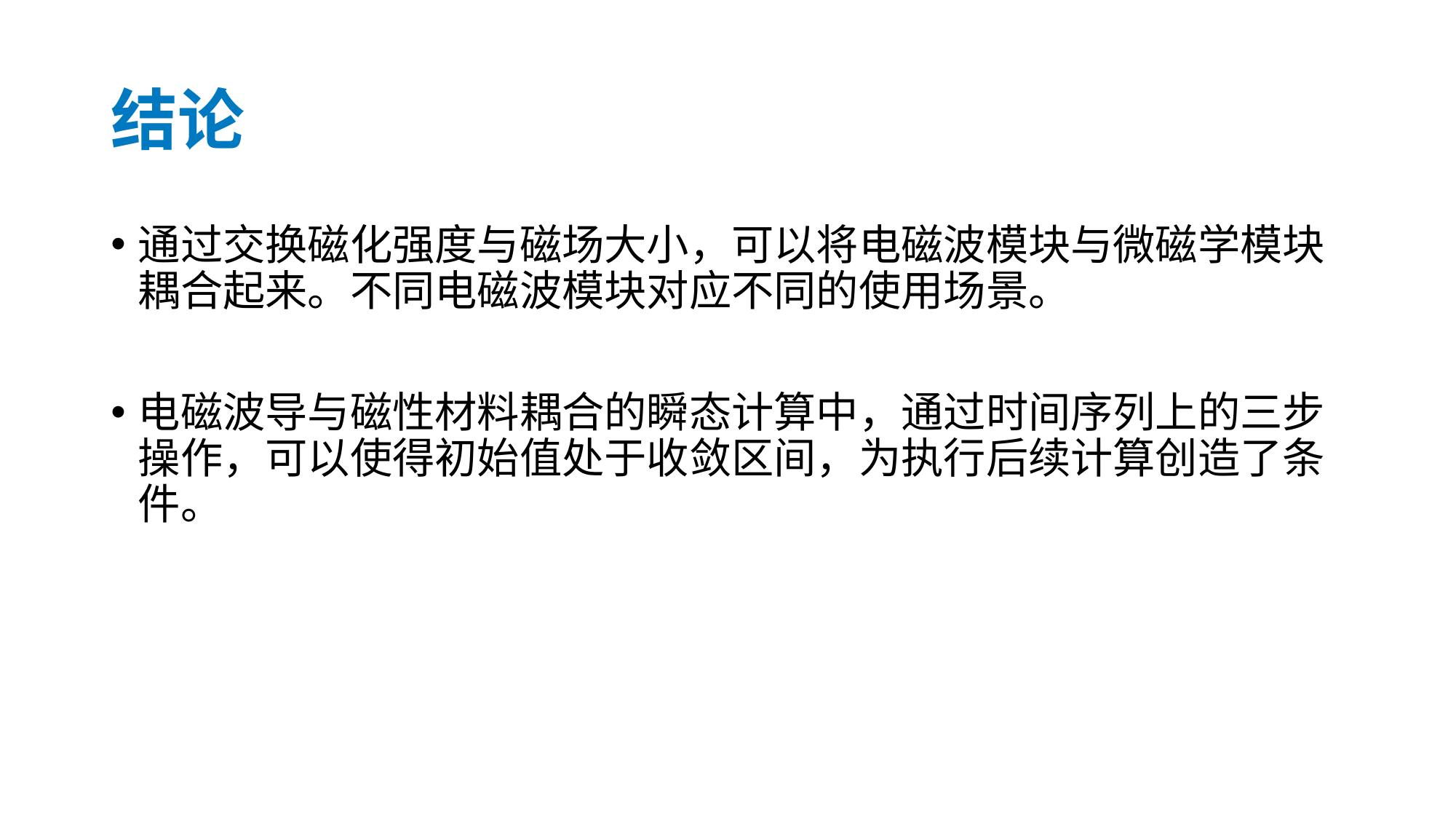

# 结论
通过交换磁化强度与磁场大小，可以将电磁波模块与微磁学模块耦合起来。不同电磁波模块对应不同的使用场景。

电磁波导与磁性材料耦合的瞬态计算中，通过时间序列上的三步操作，可以使得初始值处于收敛区间，为执行后续计算创造了条件。